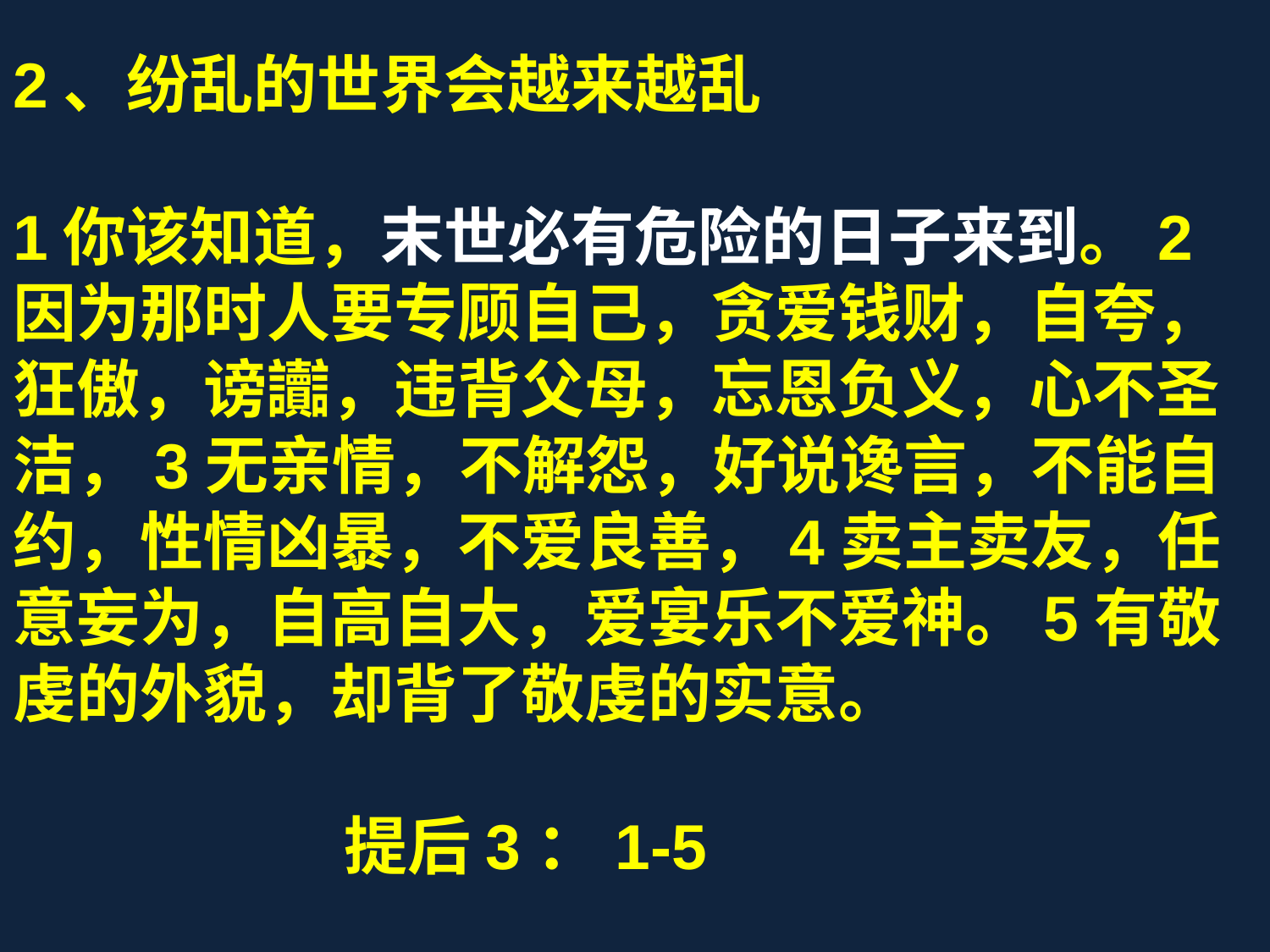

2、纷乱的世界会越来越乱
1你该知道，末世必有危险的日子来到。2因为那时人要专顾自己，贪爱钱财，自夸，狂傲，谤讟，违背父母，忘恩负义，心不圣洁，3无亲情，不解怨，好说谗言，不能自约，性情凶暴，不爱良善，4卖主卖友，任意妄为，自高自大，爱宴乐不爱神。5有敬虔的外貌，却背了敬虔的实意。
                       提后3：1-5